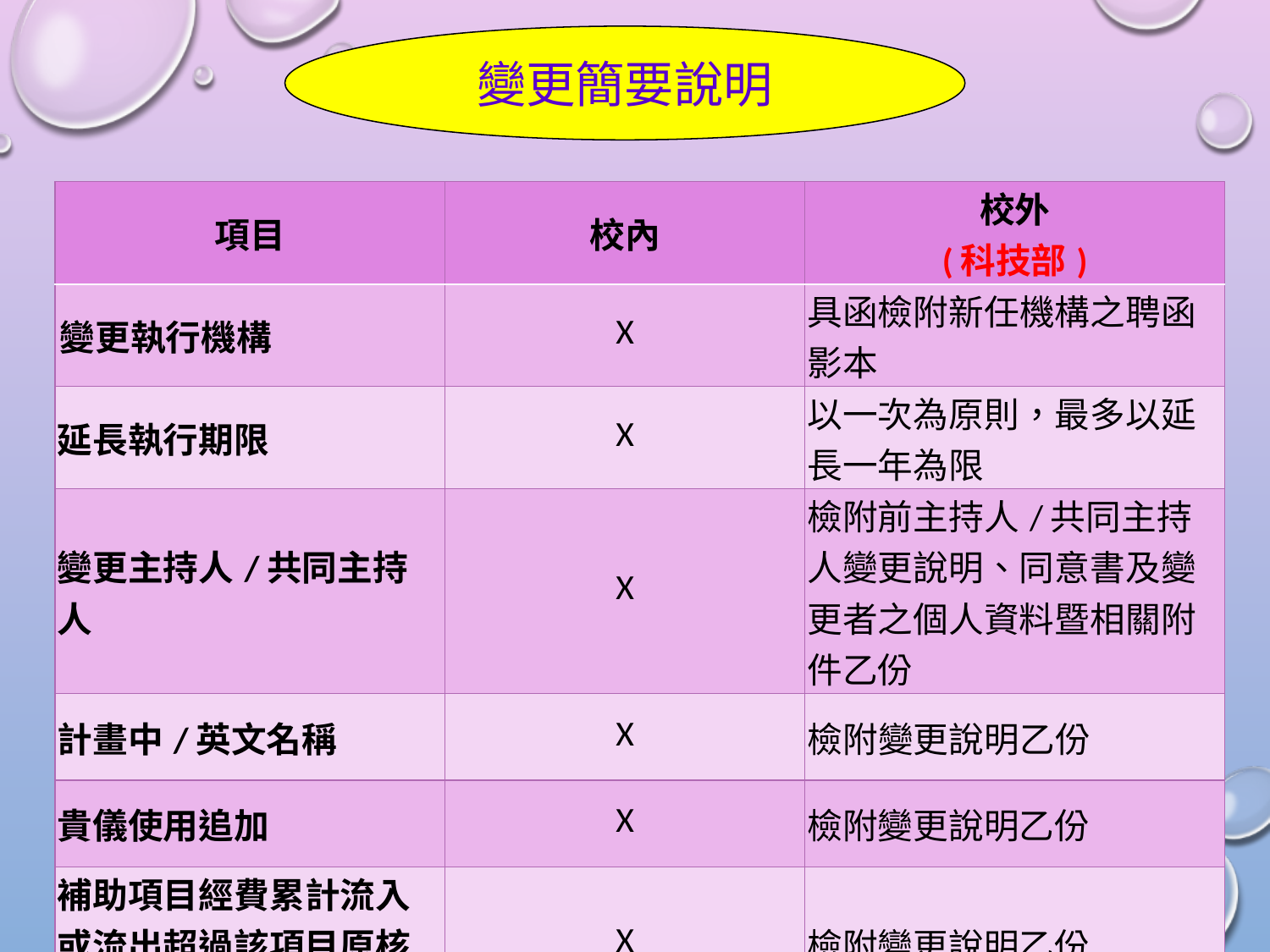

變更簡要說明
| 項目 | 校內 | 校外 (科技部) |
| --- | --- | --- |
| 變更執行機構 | X | 具函檢附新任機構之聘函影本 |
| 延長執行期限 | X | 以一次為原則，最多以延長一年為限 |
| 變更主持人/共同主持人 | X | 檢附前主持人/共同主持人變更說明、同意書及變更者之個人資料暨相關附件乙份 |
| 計畫中/英文名稱 | X | 檢附變更說明乙份 |
| 貴儀使用追加 | X | 檢附變更說明乙份 |
| 補助項目經費累計流入或流出超過該項目原核定金額50% | X | 檢附變更說明乙份 |